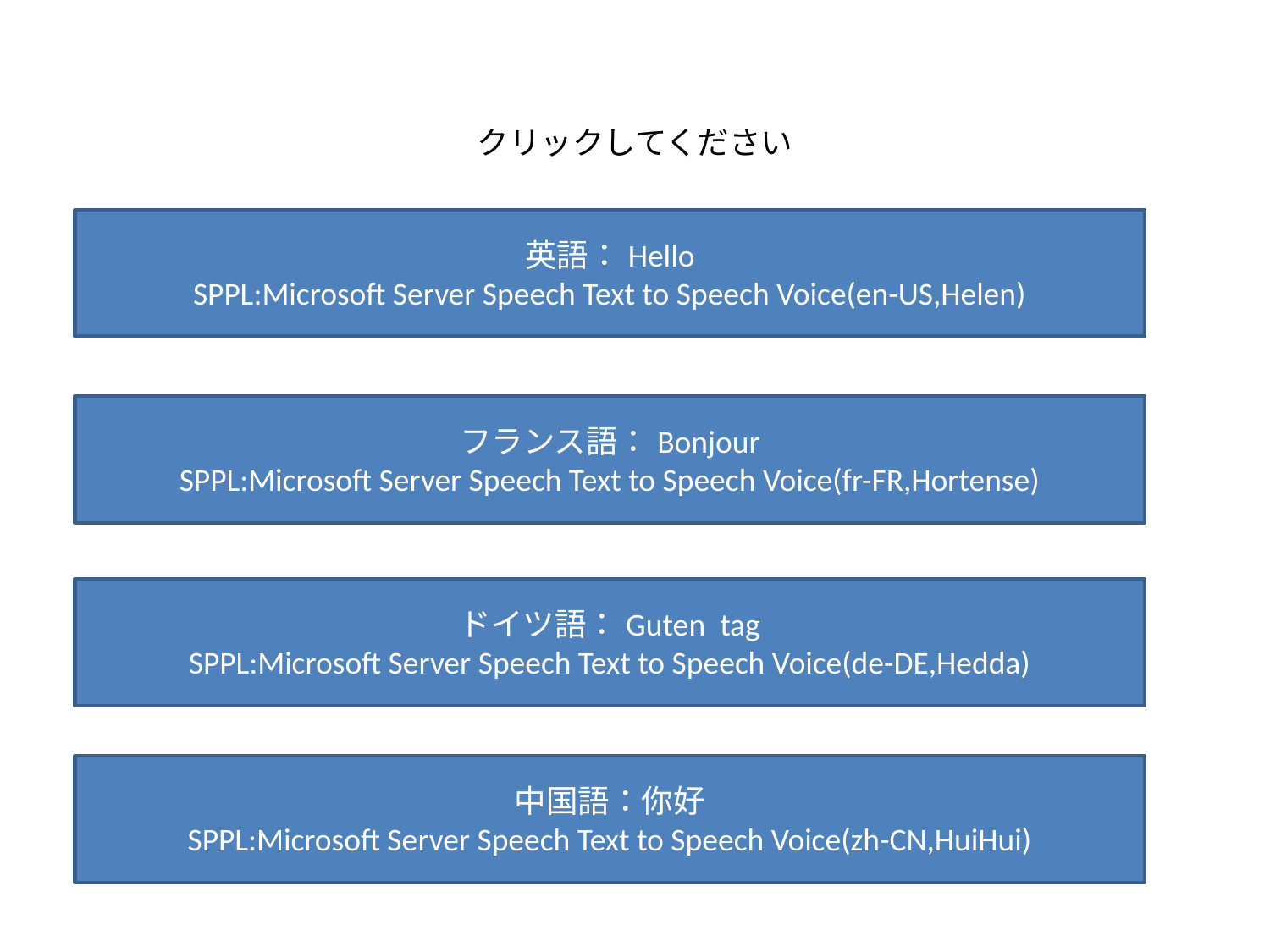

クリックしてください
英語：Hello
SPPL:Microsoft Server Speech Text to Speech Voice(en-US,Helen)
フランス語：Bonjour
SPPL:Microsoft Server Speech Text to Speech Voice(fr-FR,Hortense)
ドイツ語：Guten  tag
SPPL:Microsoft Server Speech Text to Speech Voice(de-DE,Hedda)
中国語：你好
SPPL:Microsoft Server Speech Text to Speech Voice(zh-CN,HuiHui)